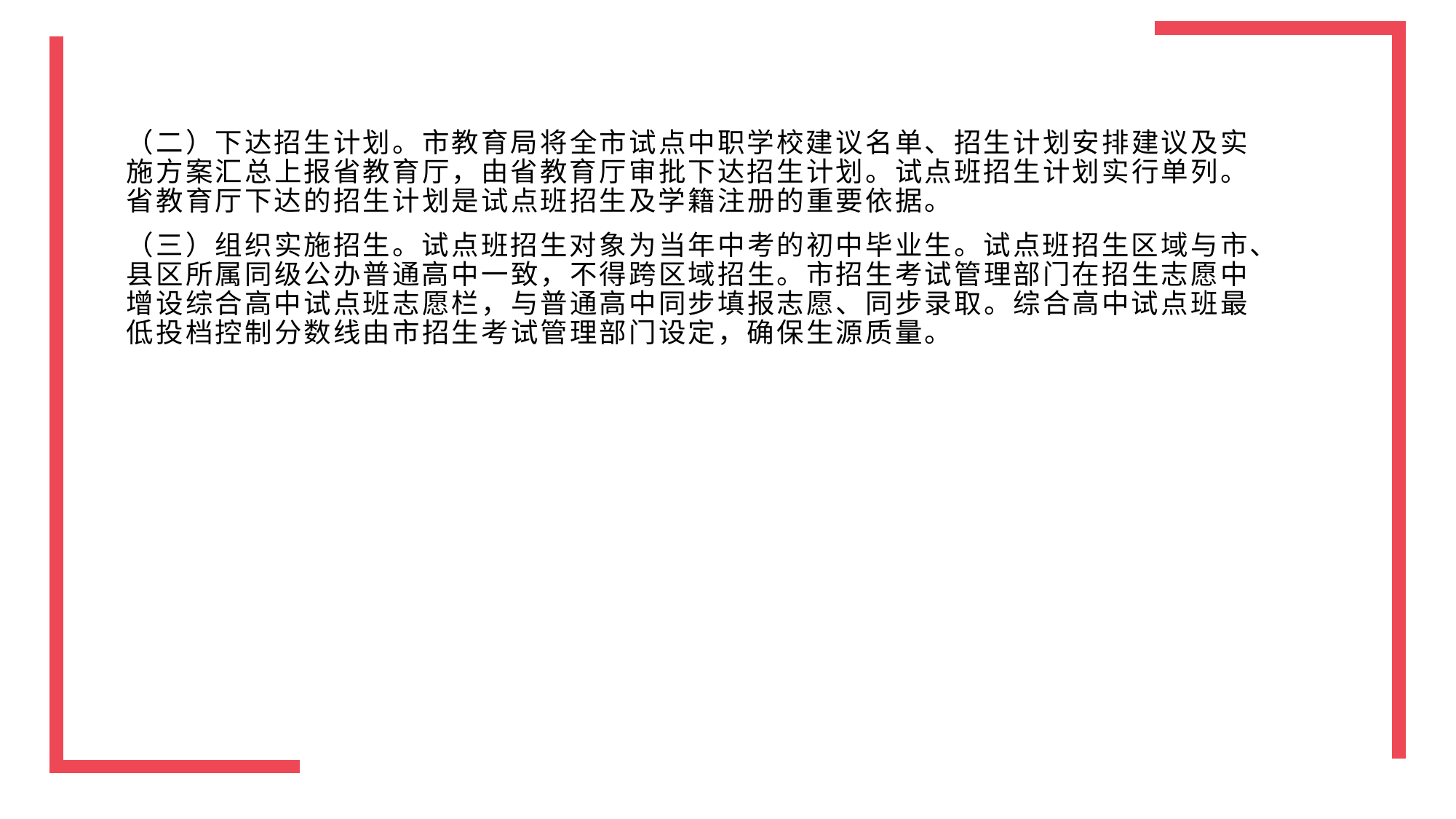

（二）下达招生计划。市教育局将全市试点中职学校建议名单、招生计划安排建议及实施方案汇总上报省教育厅，由省教育厅审批下达招生计划。试点班招生计划实行单列。省教育厅下达的招生计划是试点班招生及学籍注册的重要依据。
（三）组织实施招生。试点班招生对象为当年中考的初中毕业生。试点班招生区域与市、县区所属同级公办普通高中一致，不得跨区域招生。市招生考试管理部门在招生志愿中增设综合高中试点班志愿栏，与普通高中同步填报志愿、同步录取。综合高中试点班最低投档控制分数线由市招生考试管理部门设定，确保生源质量。